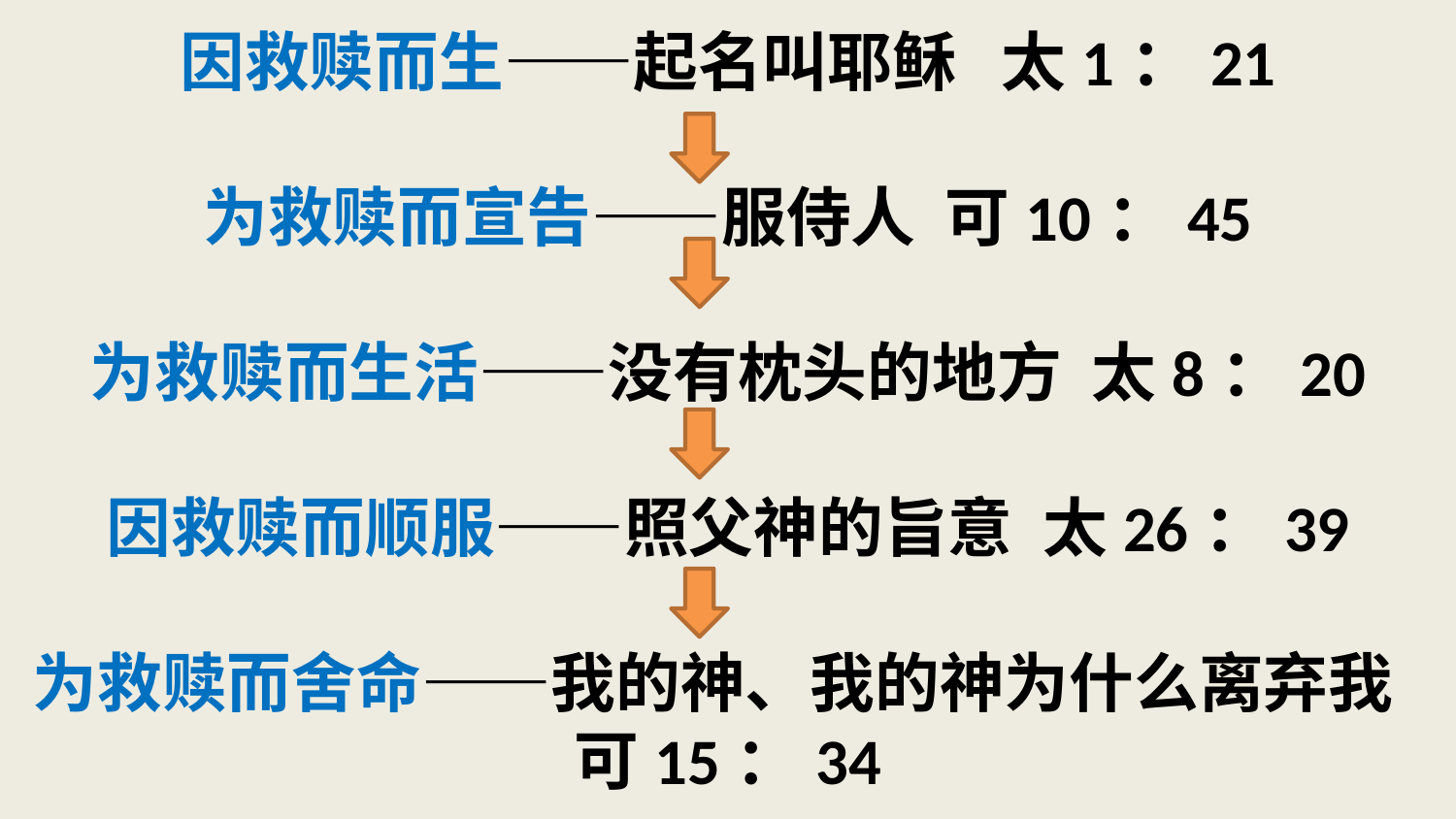

# 因救赎而生——起名叫耶稣   太1：21 为救赎而宣告——服侍人  可10：45 为救赎而生活——没有枕头的地方  太8：20 因救赎而顺服——照父神的旨意  太26：39 为救赎而舍命——我的神、我的神为什么离弃我   可15：34